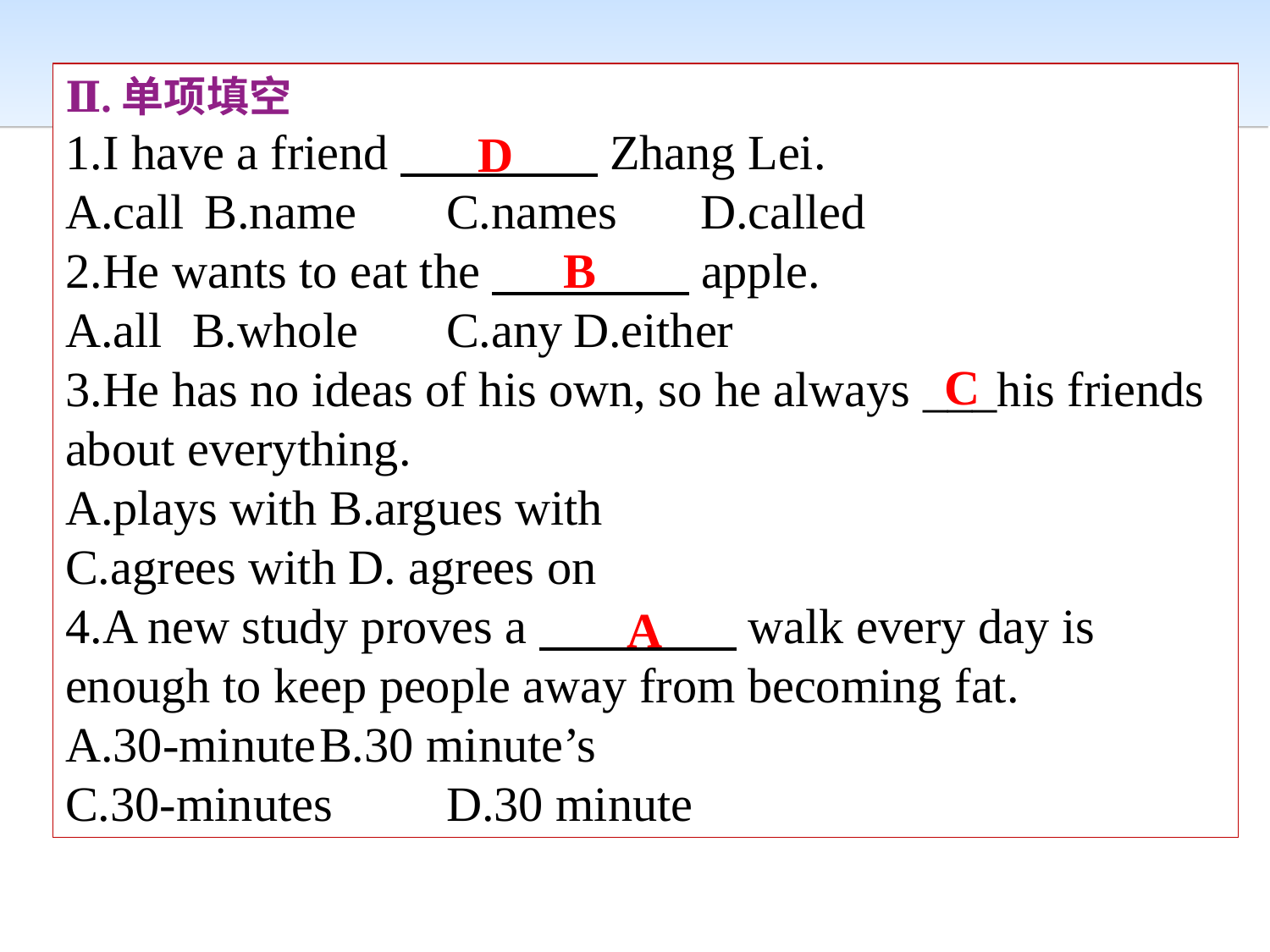

Ⅱ.单项填空
1.I have a friend　　　　Zhang Lei.
A.call	 B.name	C.names	D.called
2.He wants to eat the　　　　apple.
A.all	B.whole	C.any	D.either
3.He has no ideas of his own, so he always ___his friends about everything.
A.plays with B.argues with
C.agrees with D. agrees on
4.A new study proves a　　　　walk every day is enough to keep people away from becoming fat.
A.30-minute	B.30 minute’s
C.30-minutes	D.30 minute
D
B
C
A